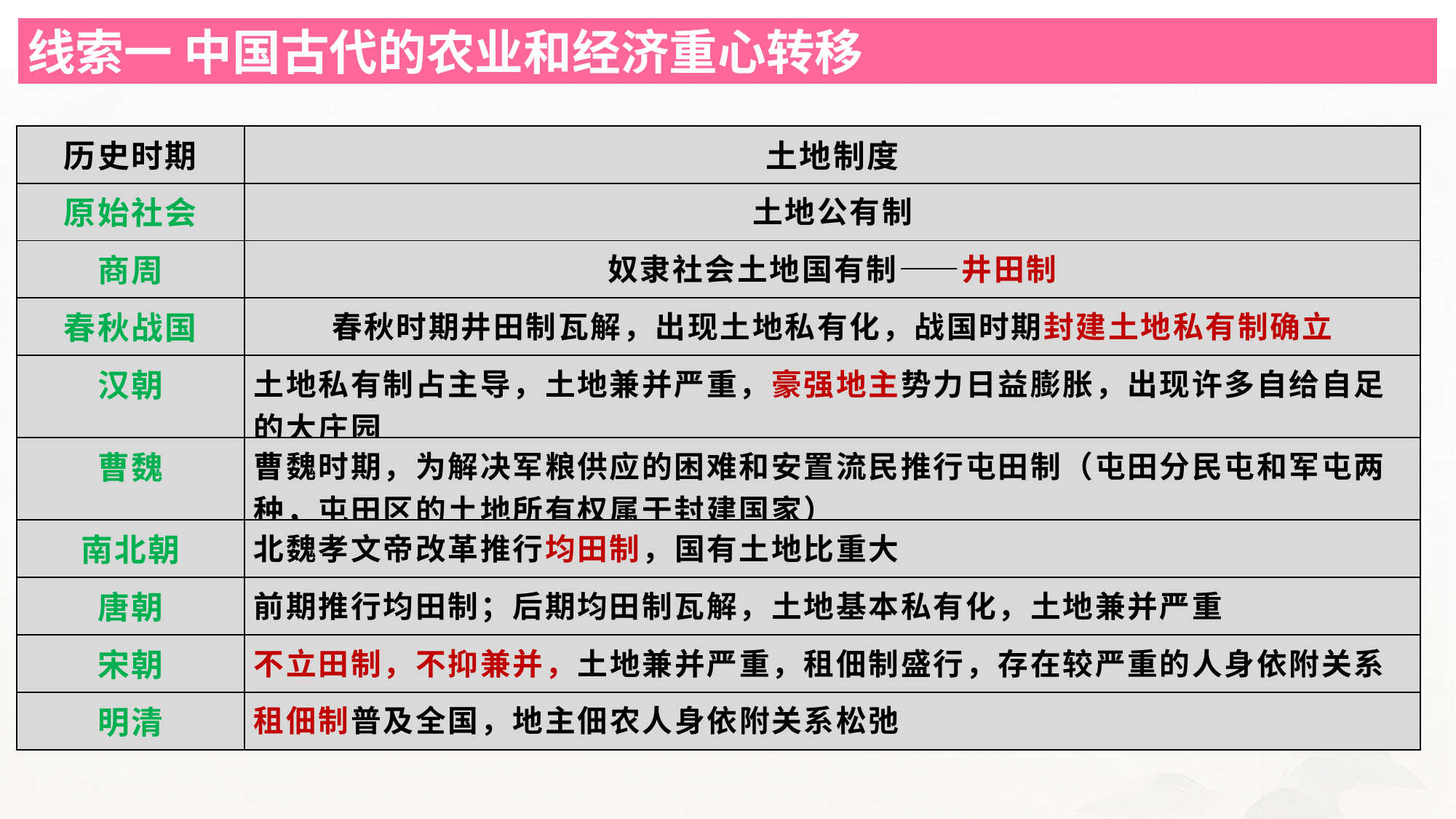

线索一 中国古代的农业和经济重心转移
| 历史时期 | 土地制度 |
| --- | --- |
| 原始社会 | 土地公有制 |
| 商周 | 奴隶社会土地国有制——井田制 |
| 春秋战国 | 春秋时期井田制瓦解，出现土地私有化，战国时期封建土地私有制确立 |
| 汉朝 | 土地私有制占主导，土地兼并严重，豪强地主势力日益膨胀，出现许多自给自足的大庄园 |
| 曹魏 | 曹魏时期，为解决军粮供应的困难和安置流民推行屯田制（屯田分民屯和军屯两种，屯田区的土地所有权属于封建国家） |
| 南北朝 | 北魏孝文帝改革推行均田制，国有土地比重大 |
| 唐朝 | 前期推行均田制；后期均田制瓦解，土地基本私有化，土地兼并严重 |
| 宋朝 | 不立田制，不抑兼并，土地兼并严重，租佃制盛行，存在较严重的人身依附关系 |
| 明清 | 租佃制普及全国，地主佃农人身依附关系松弛 |